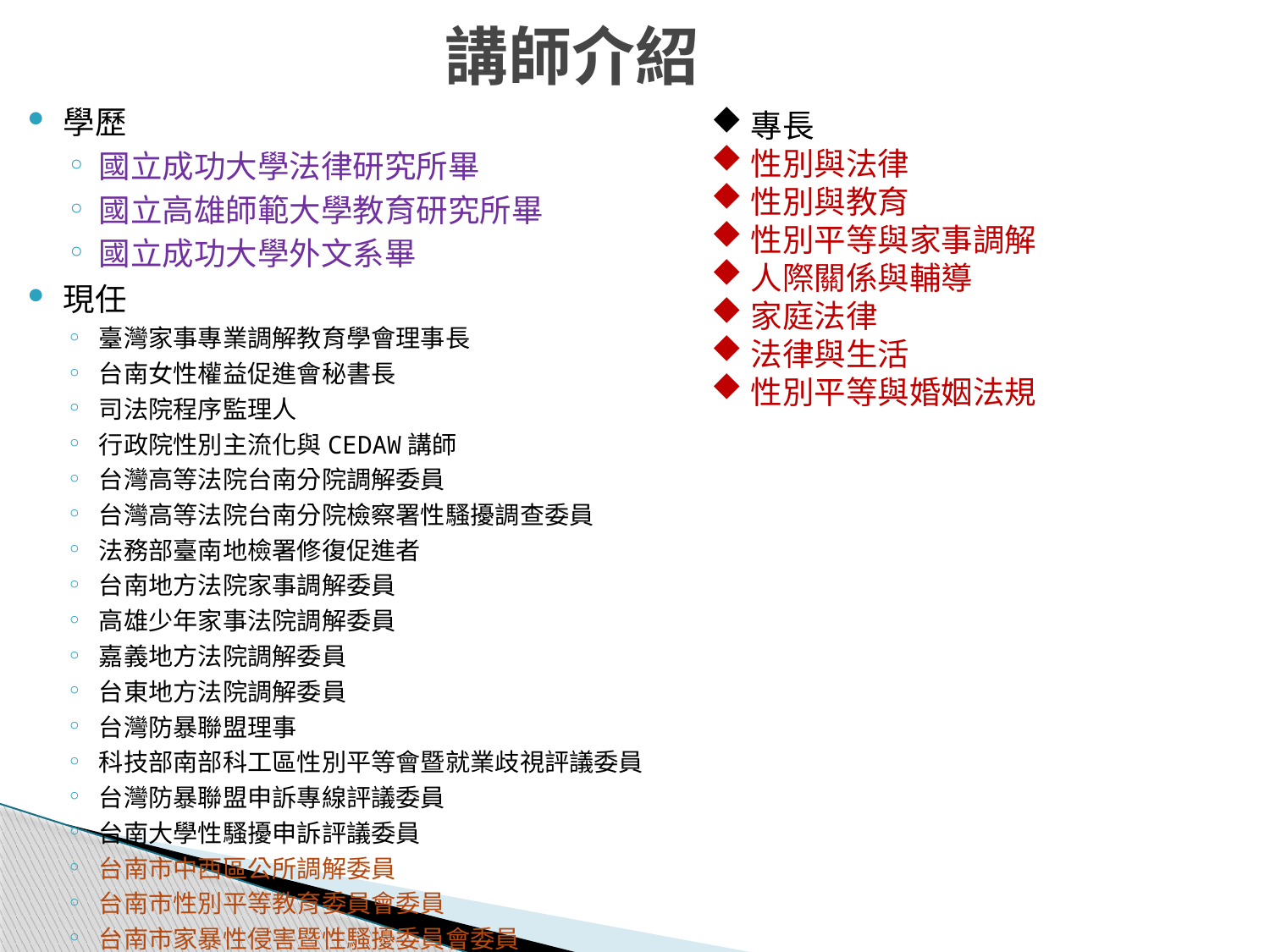

講師介紹
學歷
國立成功大學法律研究所畢
國立高雄師範大學教育研究所畢
國立成功大學外文系畢
現任
臺灣家事專業調解教育學會理事長
台南女性權益促進會秘書長
司法院程序監理人
行政院性別主流化與CEDAW講師
台灣高等法院台南分院調解委員
台灣高等法院台南分院檢察署性騷擾調查委員
法務部臺南地檢署修復促進者
台南地方法院家事調解委員
高雄少年家事法院調解委員
嘉義地方法院調解委員
台東地方法院調解委員
台灣防暴聯盟理事
科技部南部科工區性別平等會暨就業歧視評議委員
台灣防暴聯盟申訴專線評議委員
台南大學性騷擾申訴評議委員
台南市中西區公所調解委員
台南市性別平等教育委員會委員
台南市家暴性侵害暨性騷擾委員會委員

專長
性別與法律
性別與教育
性別平等與家事調解
人際關係與輔導
家庭法律
法律與生活
性別平等與婚姻法規